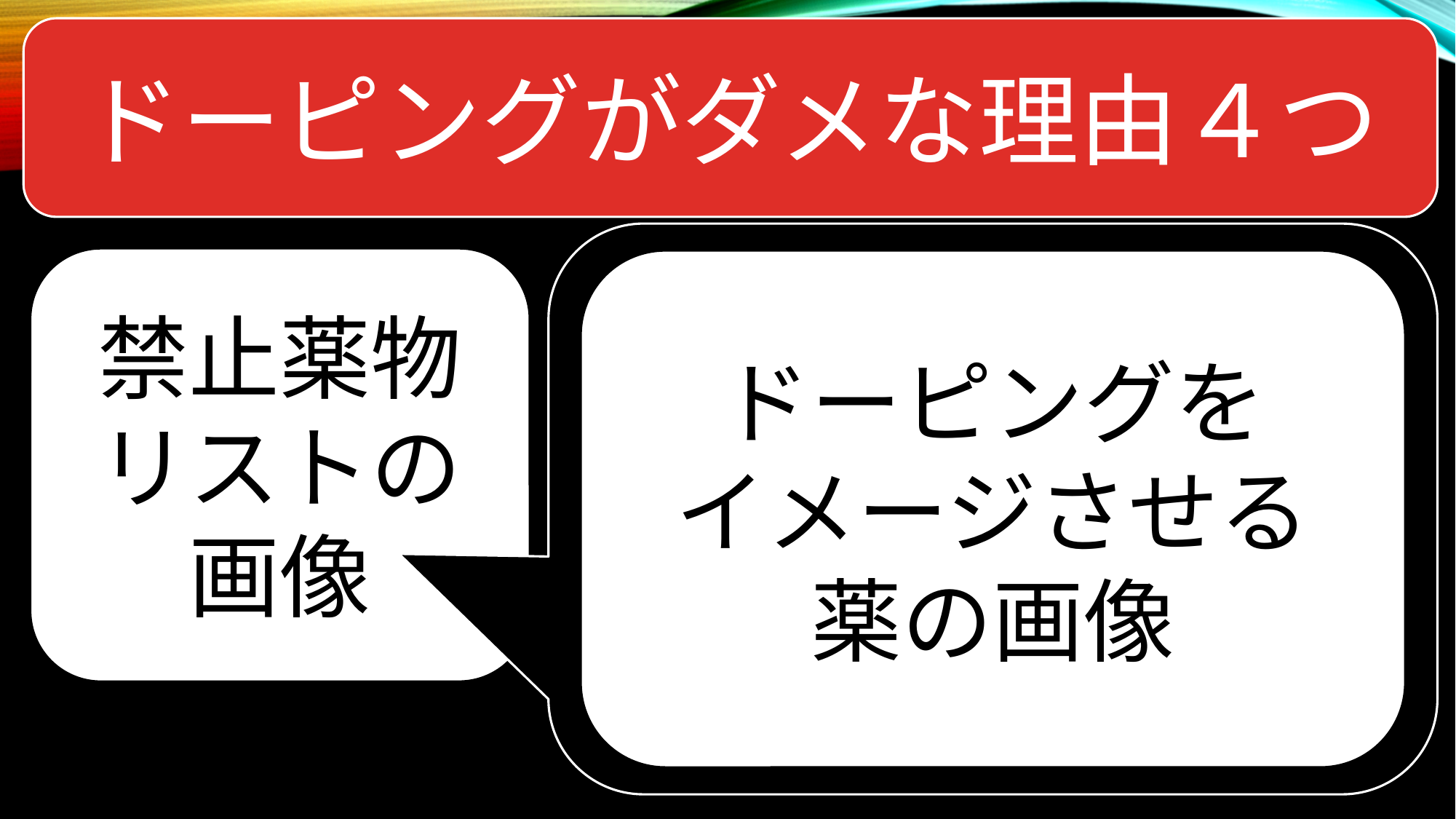

ドーピングがダメな理由４つ

禁止薬物リストの画像
ドーピングを
イメージさせる
薬の画像